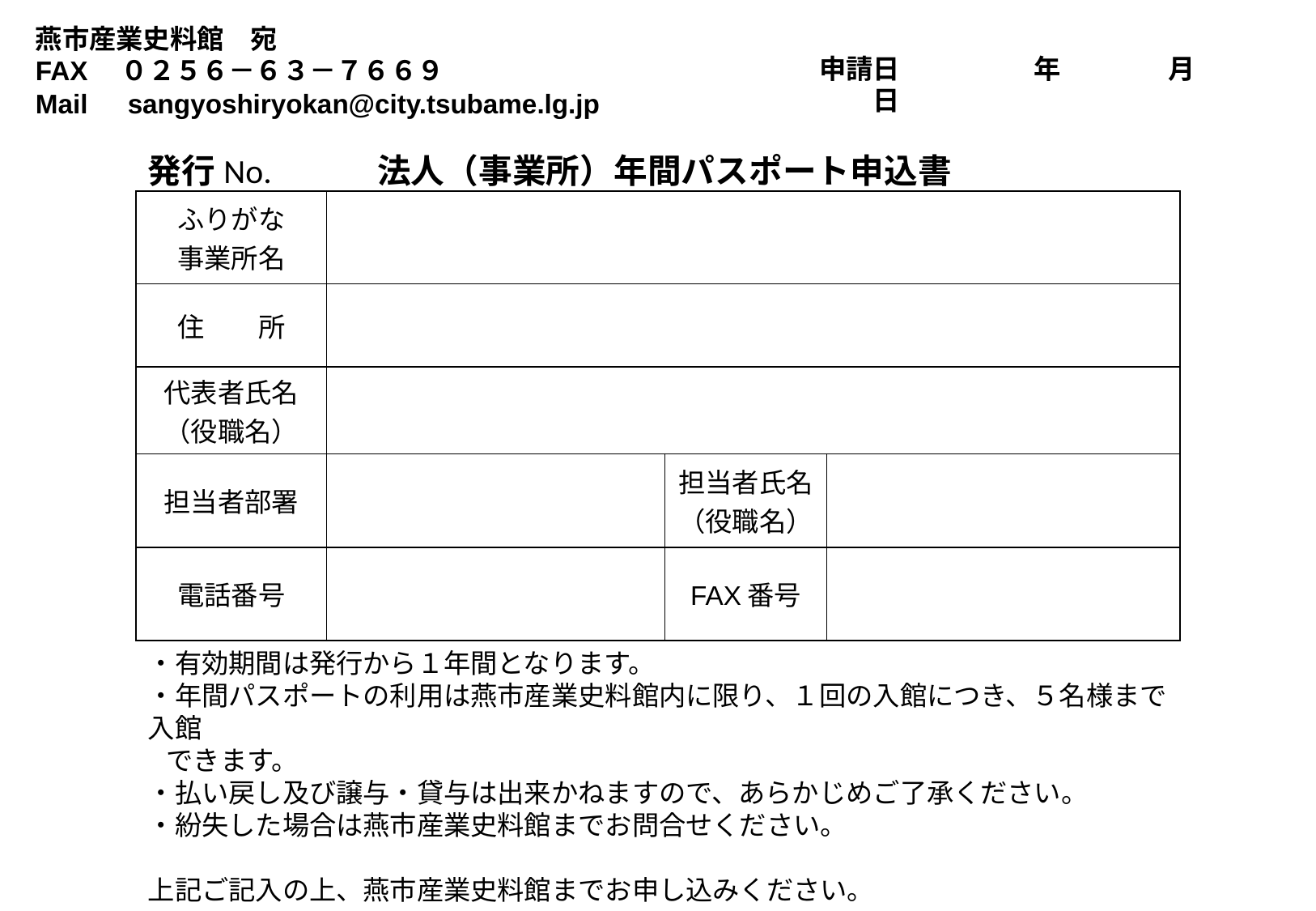

燕市産業史料館　宛
FAX　０２５６－６３－７６６９
Mail　sangyoshiryokan@city.tsubame.lg.jp
申請日　　　　　年　　　　月　　　　日
発行No.

法人（事業所）年間パスポート申込書

| ふりがな 事業所名 |  |  |  |
| --- | --- | --- | --- |
| 住　　所 |  |  |  |
| 代表者氏名 （役職名） |  |  |  |
| 担当者部署 |  | 担当者氏名 （役職名） |  |
| 電話番号 |  | FAX番号 |  |
・有効期間は発行から１年間となります。
・年間パスポートの利用は燕市産業史料館内に限り、１回の入館につき、５名様まで入館
  できます。
・払い戻し及び譲与・貸与は出来かねますので、あらかじめご了承ください。
・紛失した場合は燕市産業史料館までお問合せください。

上記ご記入の上、燕市産業史料館までお申し込みください。